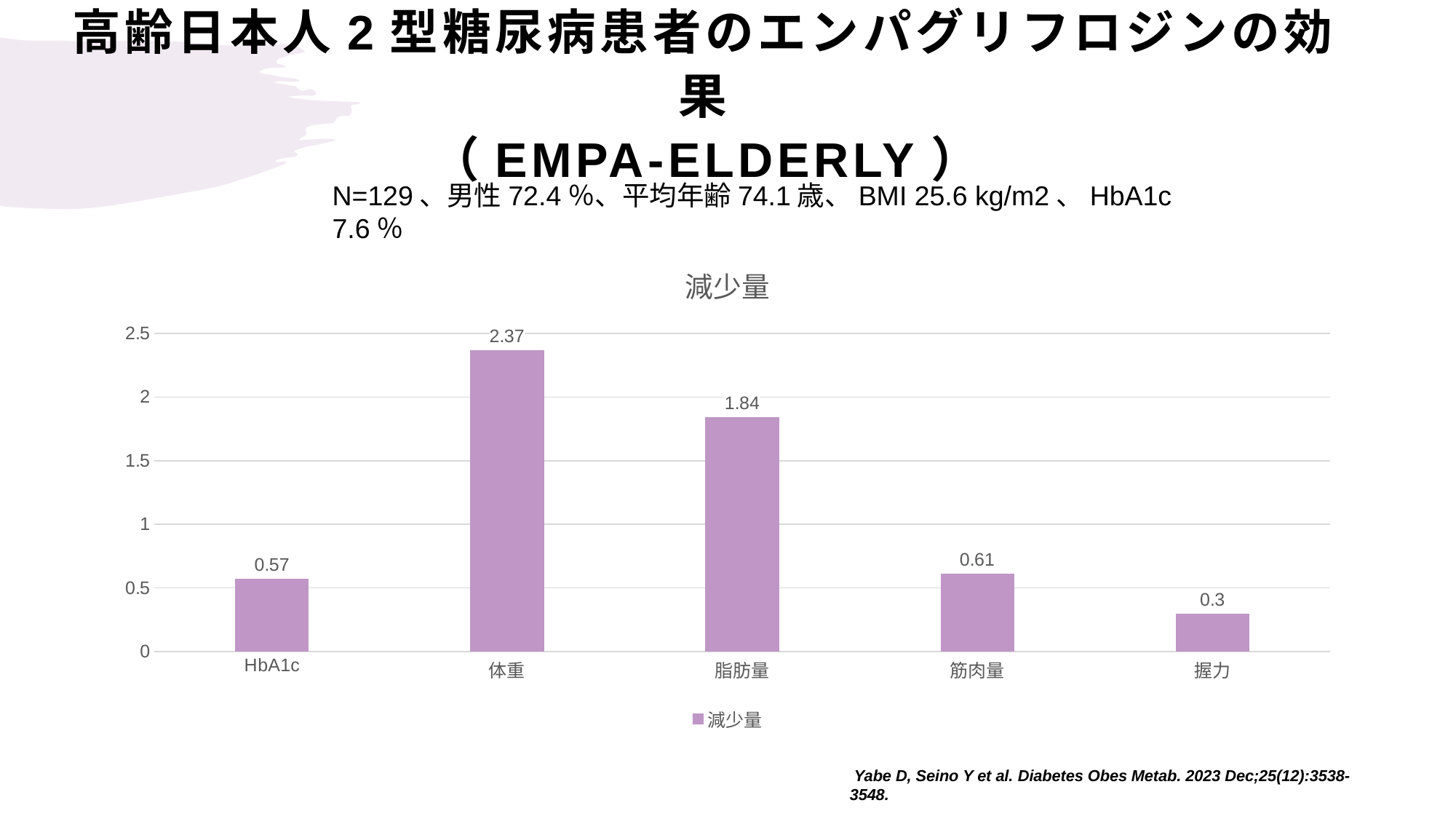

# 高齢日本人2型糖尿病患者のエンパグリフロジンの効果 （EMPA-ELDERLY）
N=129、男性72.4％、平均年齢74.1歳、BMI 25.6 kg/m2、HbA1c 7.6％

### Chart:

| Category | 減少量 |
|---|---|
| HbA1c | 0.57 |
| 体重 | 2.37 |
| 脂肪量 | 1.84 |
| 筋肉量 | 0.61 |
| 握力 | 0.3 |
 Yabe D, Seino Y et al. Diabetes Obes Metab. 2023 Dec;25(12):3538-3548.